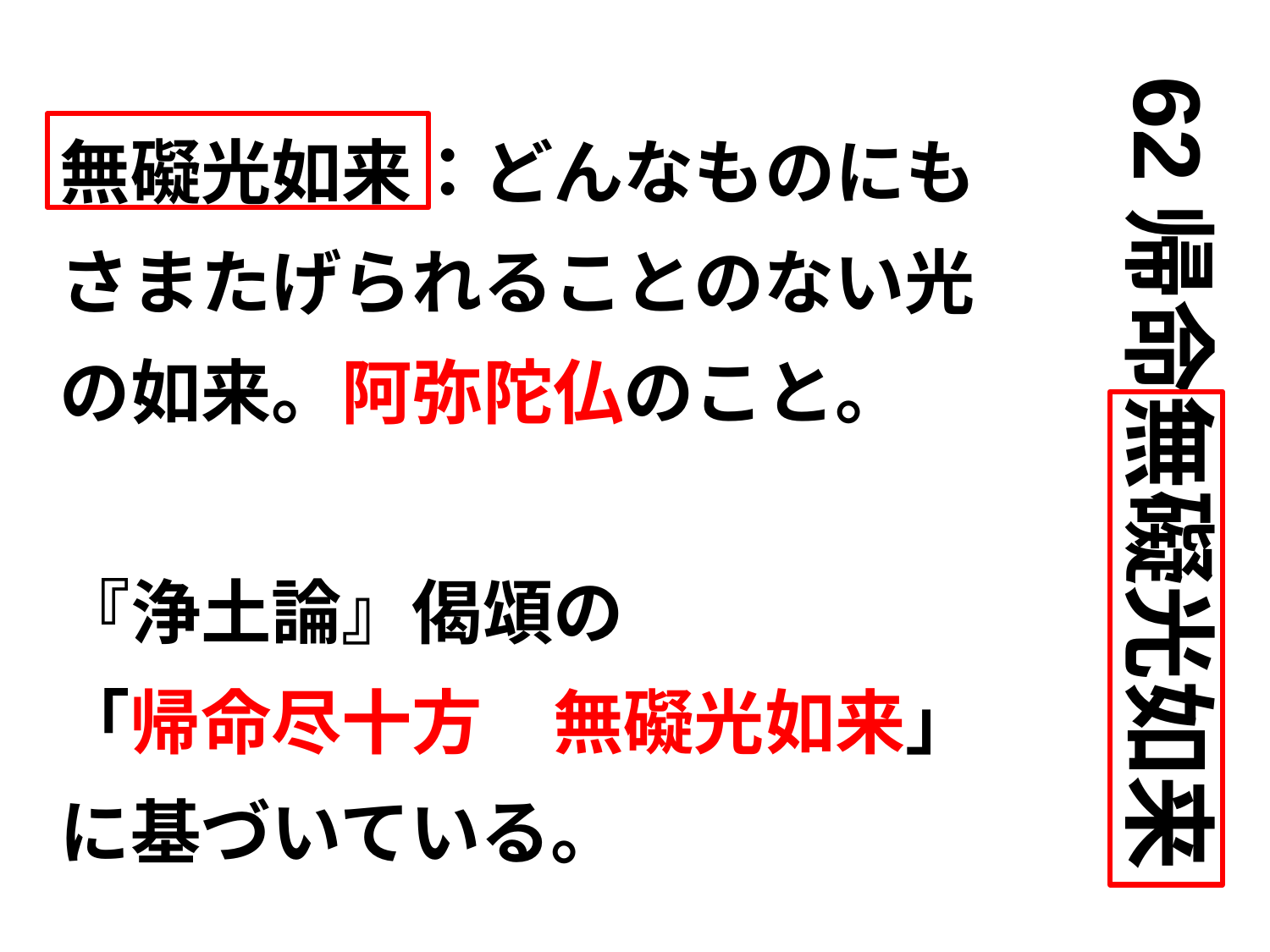

62帰命無礙光如来
無礙光如来：どんなものにも
さまたげられることのない光の如来。阿弥陀仏のこと。

『浄土論』偈頌の
「帰命尽十方　無礙光如来」
に基づいている。